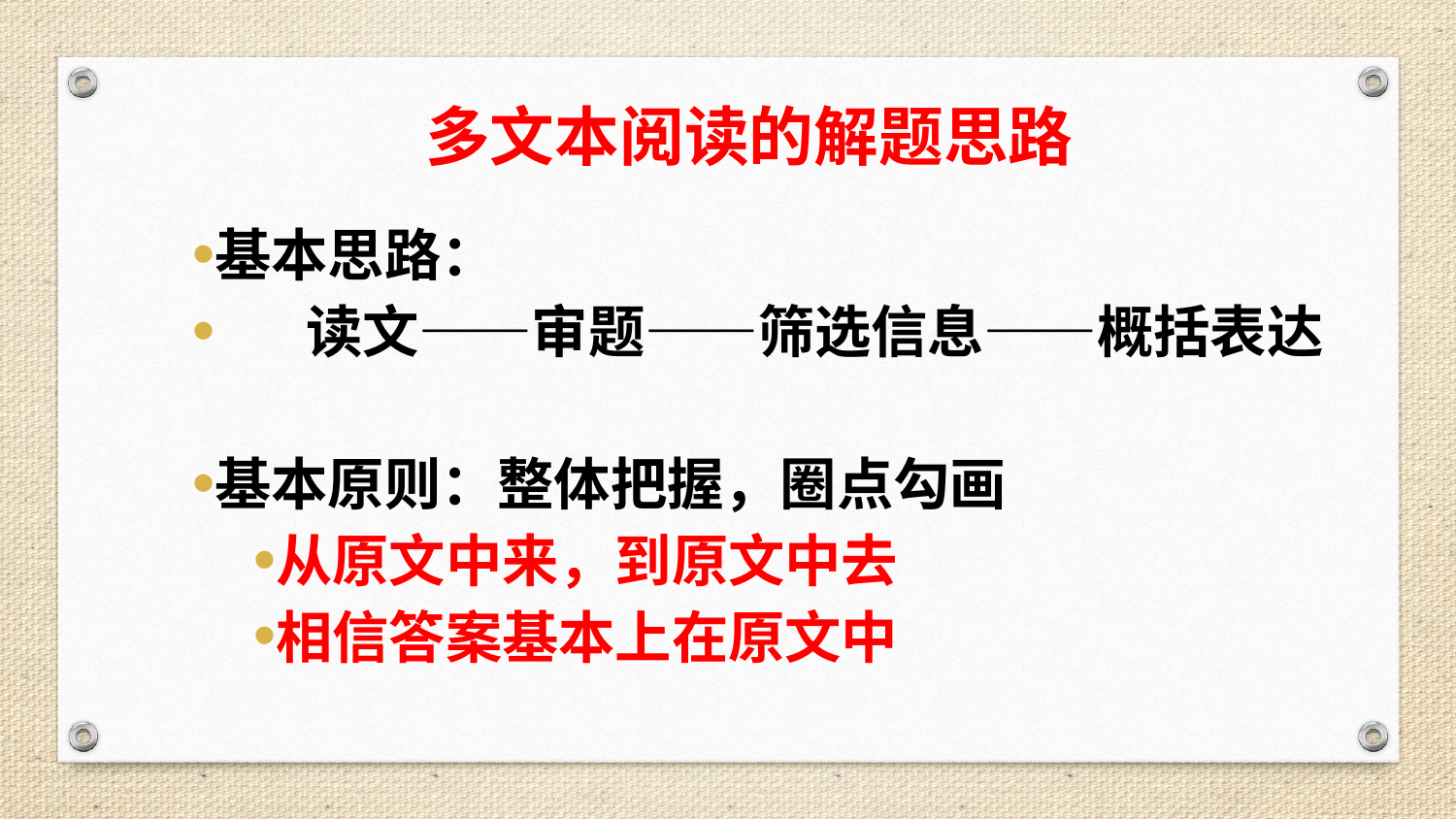

# 多文本阅读的解题思路
基本思路：
      读文——审题——筛选信息——概括表达

基本原则：整体把握，圈点勾画
从原文中来，到原文中去
相信答案基本上在原文中